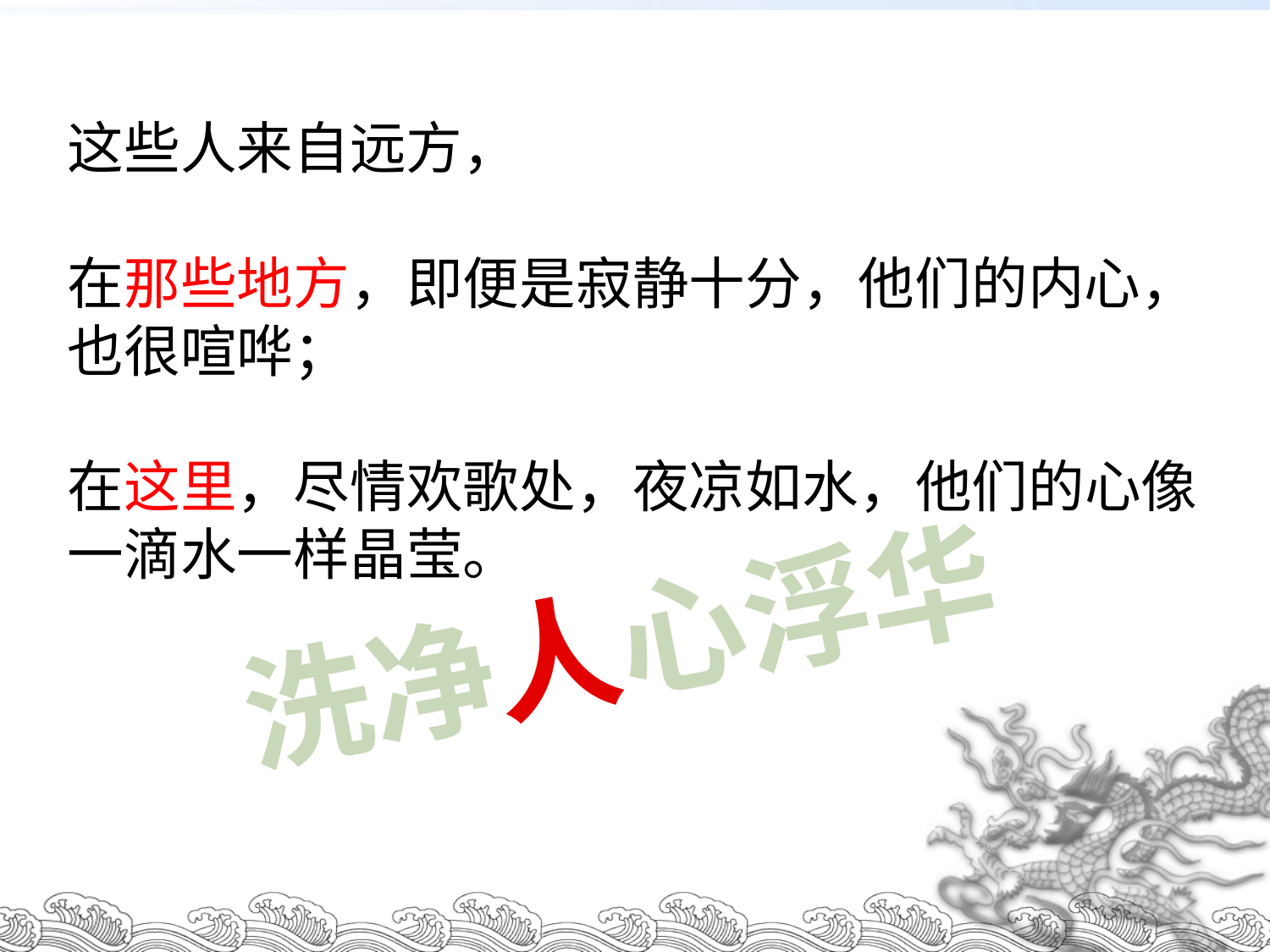

这些人来自远方，

在那些地方，即便是寂静十分，他们的内心，也很喧哗；

在这里，尽情欢歌处，夜凉如水，他们的心像一滴水一样晶莹。
洗净人心浮华